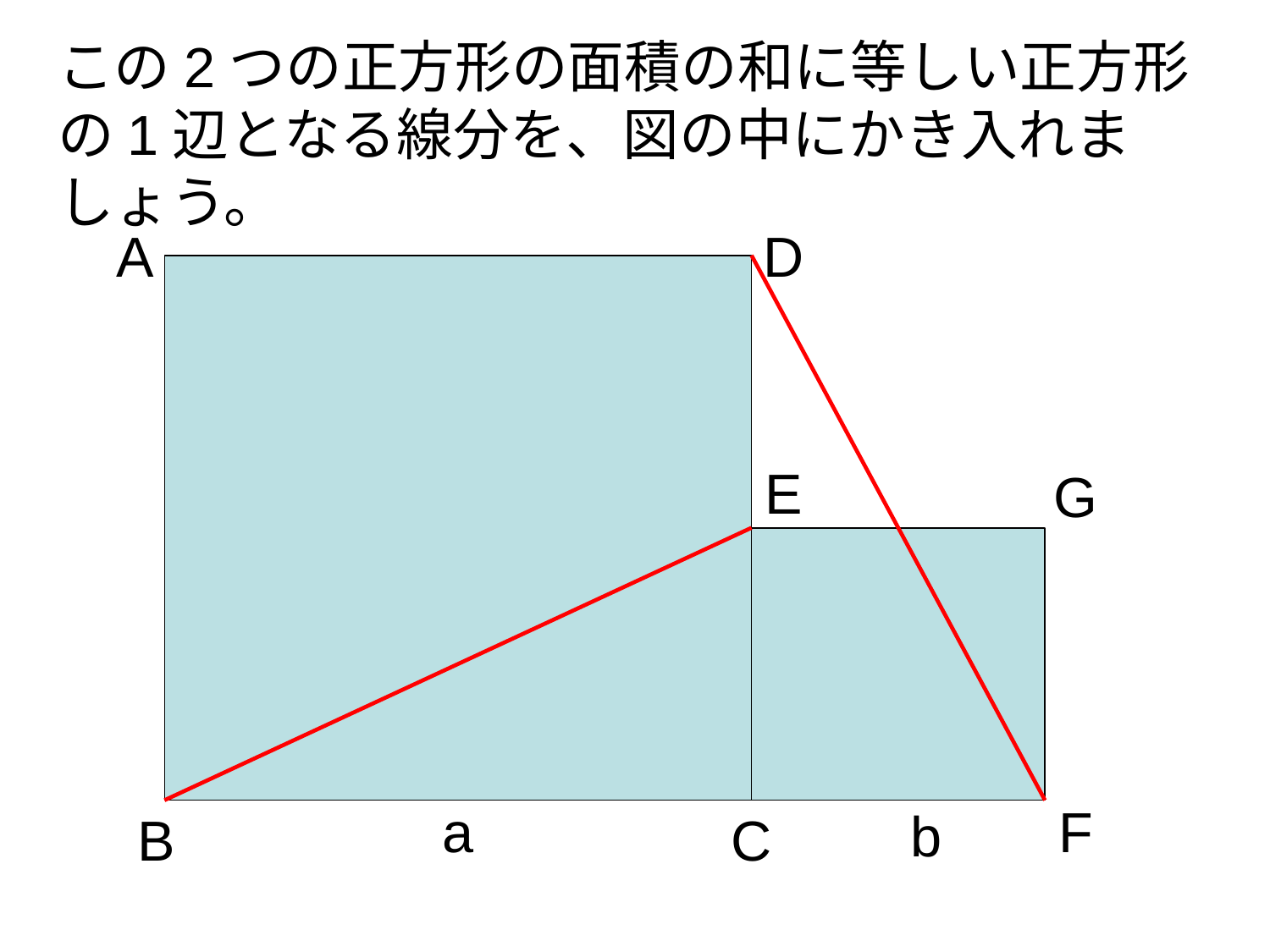

この2つの正方形の面積の和に等しい正方形の1辺となる線分を、図の中にかき入れましょう。
D
A

E
G

a
F
b
B
C